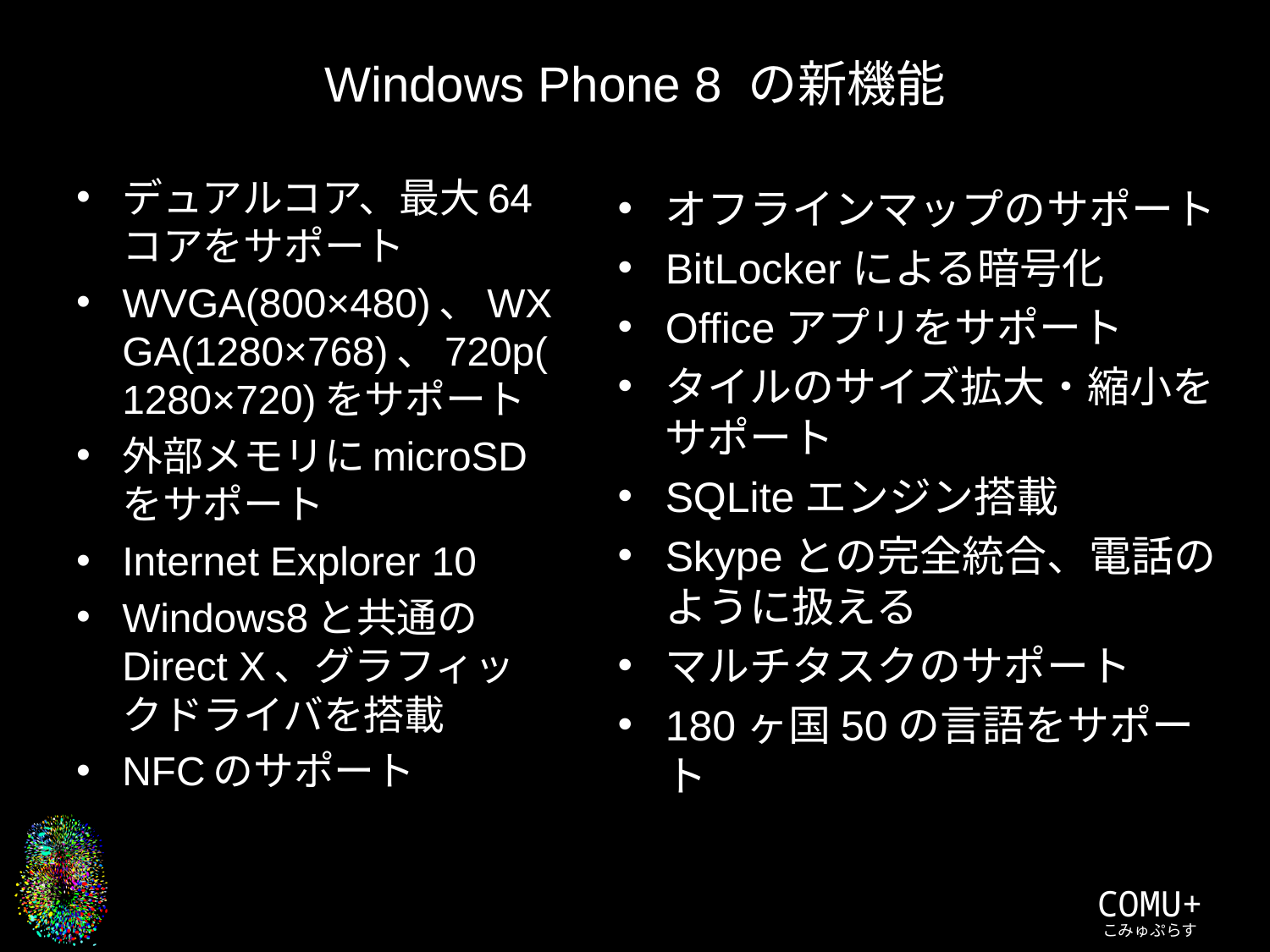

# Windows Phone 8 の新機能
デュアルコア、最大64コアをサポート
WVGA(800×480)、WXGA(1280×768)、720p(1280×720)をサポート
外部メモリにmicroSDをサポート
Internet Explorer 10
Windows8と共通のDirect X、グラフィックドライバを搭載
NFCのサポート
オフラインマップのサポート
BitLockerによる暗号化
Officeアプリをサポート
タイルのサイズ拡大・縮小をサポート
SQLiteエンジン搭載
Skypeとの完全統合、電話のように扱える
マルチタスクのサポート
180ヶ国50の言語をサポート